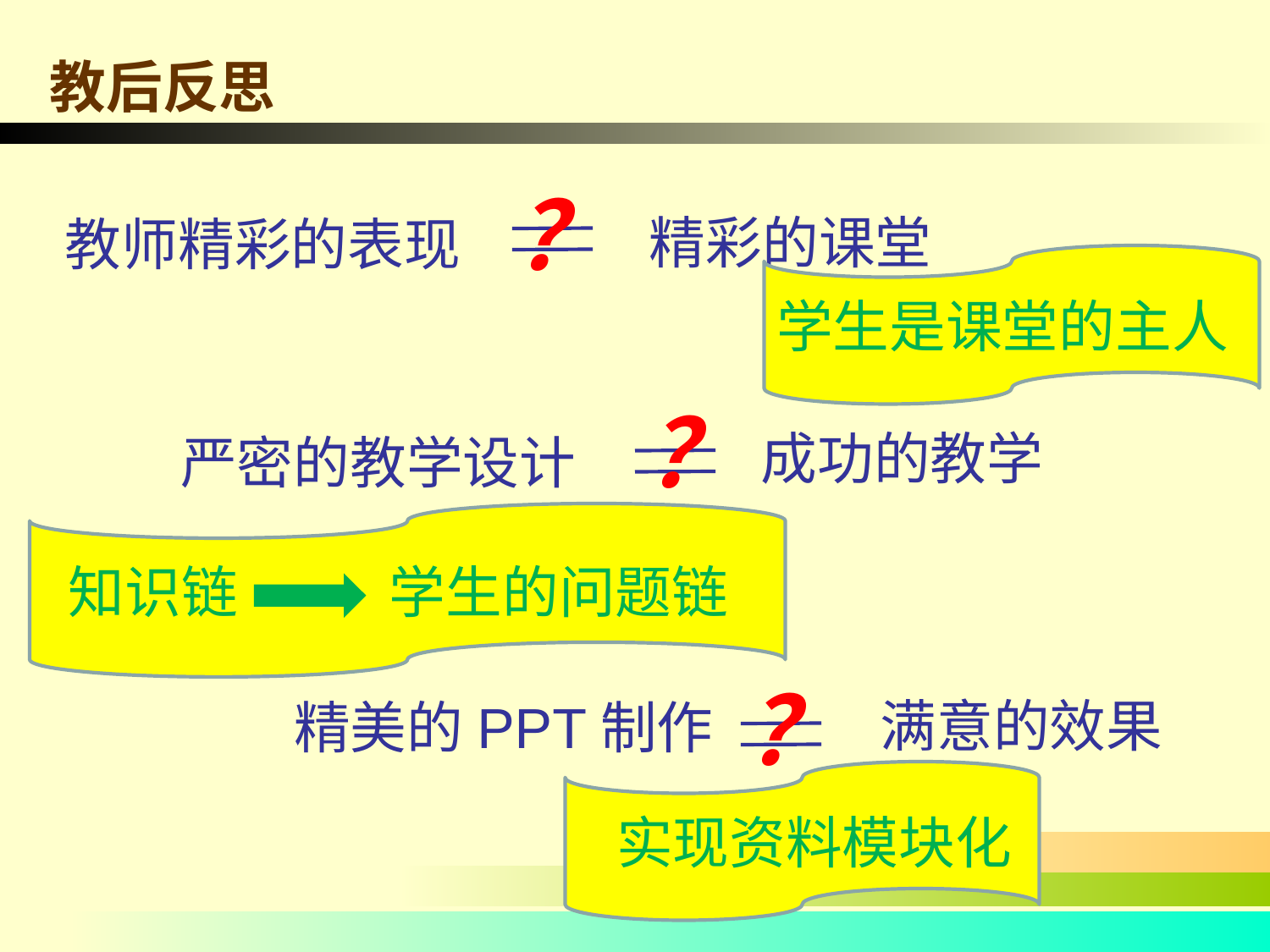

教后反思

？
精彩的课堂
教师精彩的表现
学生是课堂的主人
？
成功的教学
严密的教学设计
 知识链            学生的问题链

？
满意的效果
精美的PPT制作
  实现资料模块化